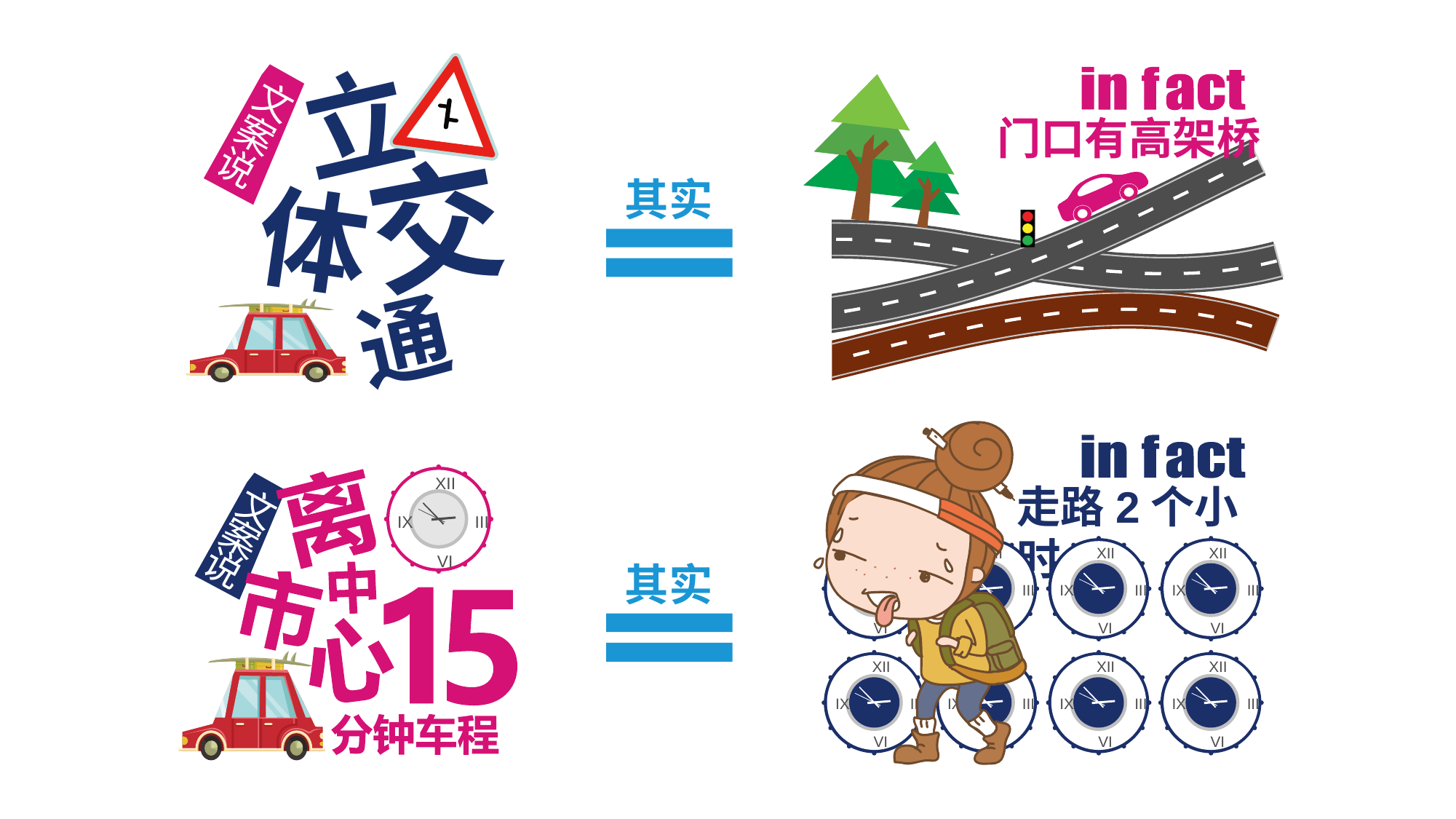

立

文
案
说
交
体
通

门口有高架桥

其实

XII
XII
XII
XII

IX
III
IX
III
IX
III
IX
III

VI
VI
VI
VI

XII
XII
XII
XII

IX
III
IX
III
IX
III
IX
III

VI
VI
VI
VI

走路2个小时

XII

IX
III

VI

文
案
说

其实